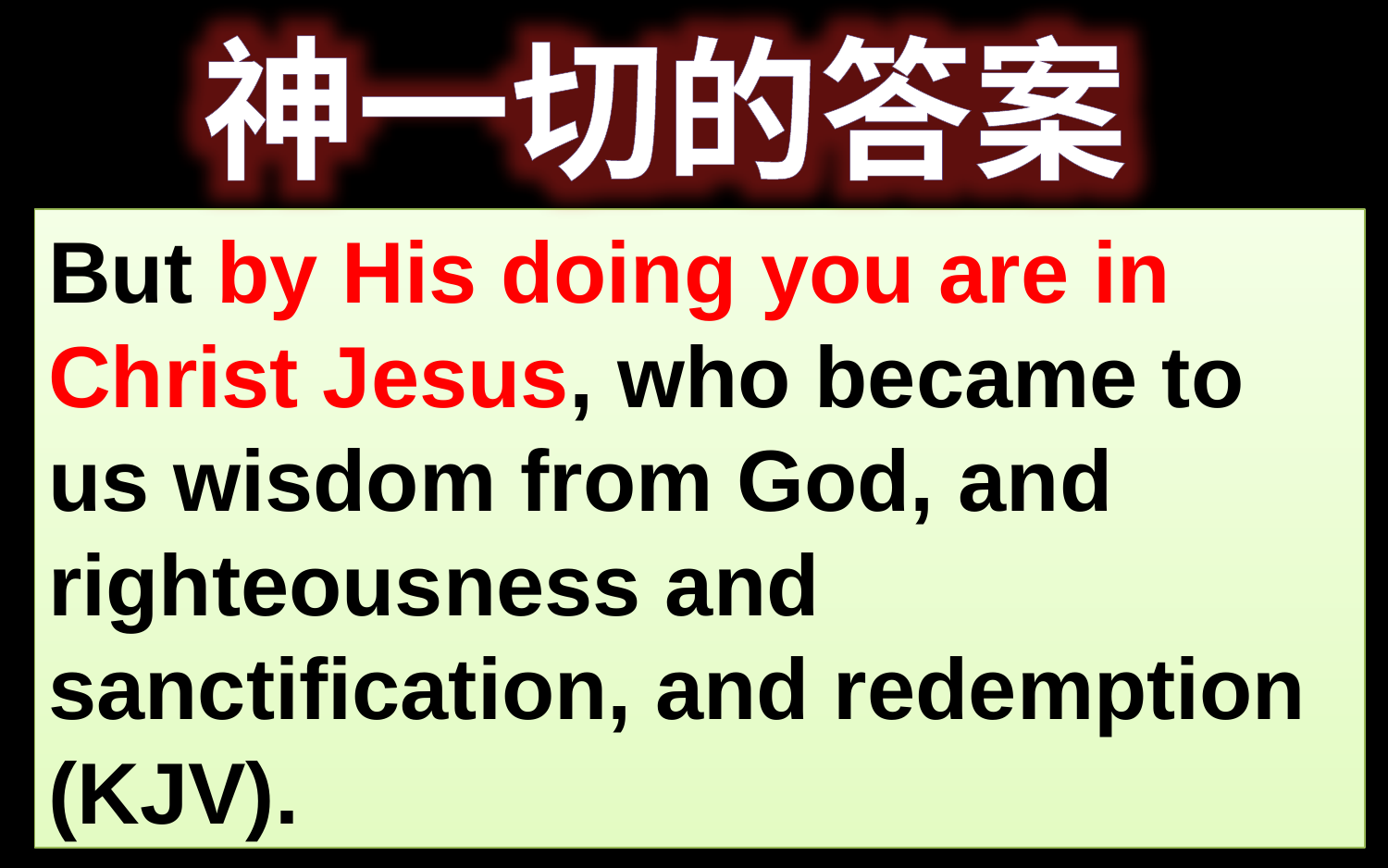

神一切的答案
But by His doing you are in Christ Jesus, who became to us wisdom from God, and righteousness and sanctification, and redemption (KJV).